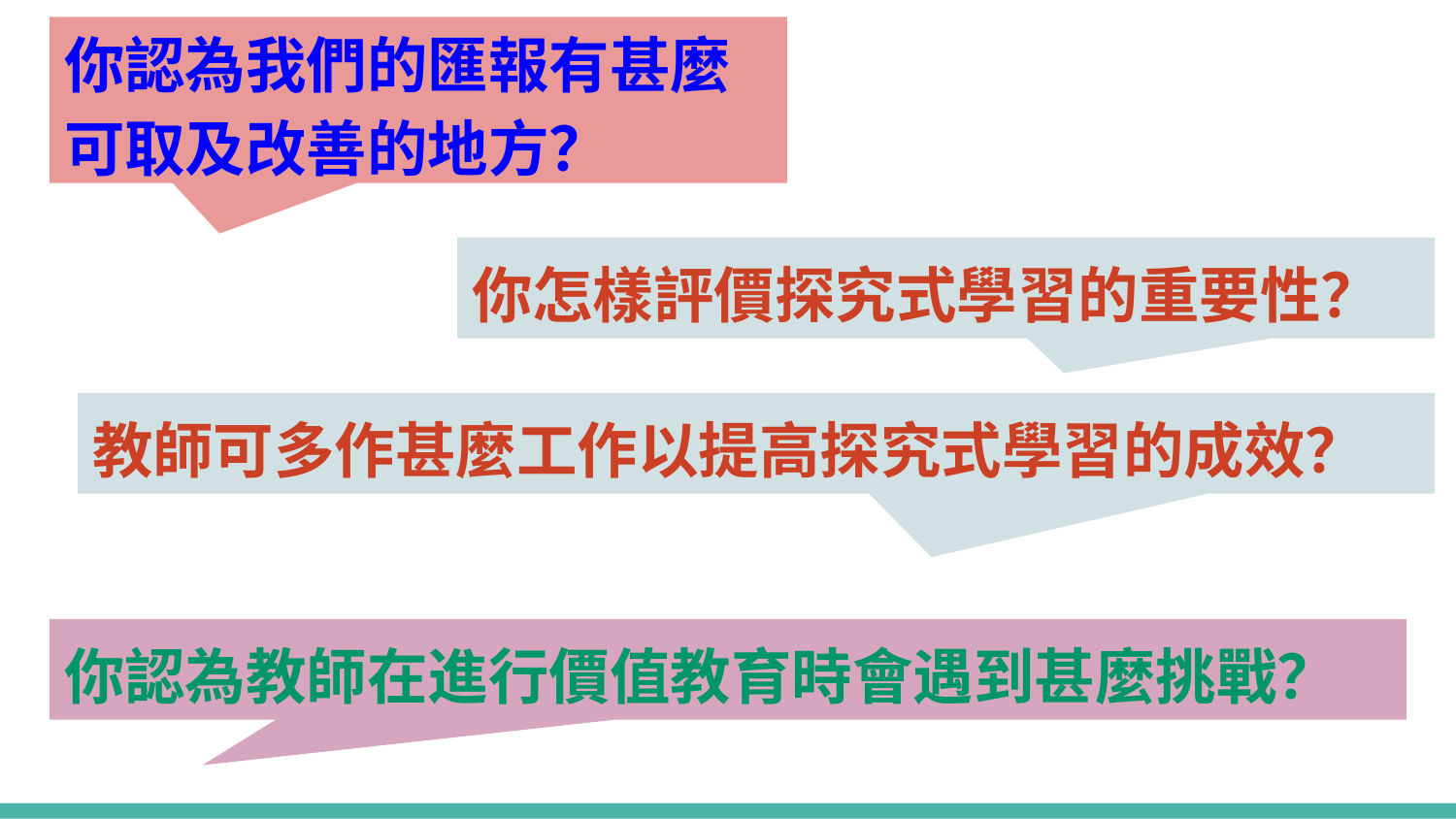

你認為我們的匯報有甚麼可取及改善的地方？
你怎樣評價探究式學習的重要性？
教師可多作甚麼工作以提高探究式學習的成效？
你認為教師在進行價值教育時會遇到甚麼挑戰？